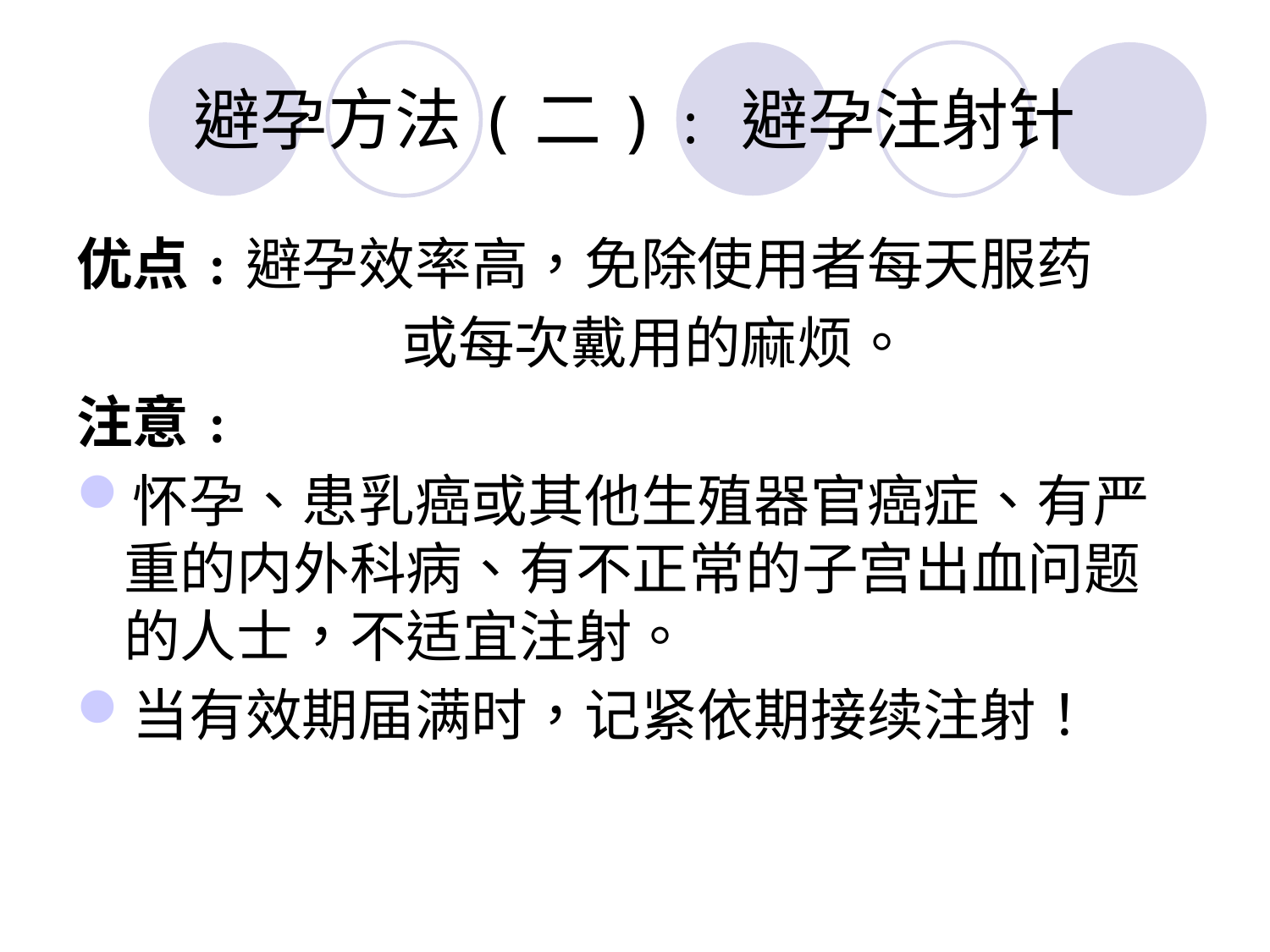

# 避孕方法(二)﹕避孕注射针
优点﹕避孕效率高，免除使用者每天服药
           或每次戴用的麻烦。
注意﹕
怀孕、患乳癌或其他生殖器官癌症、有严重的内外科病、有不正常的子宫出血问题的人士，不适宜注射。
当有效期届满时，记紧依期接续注射！